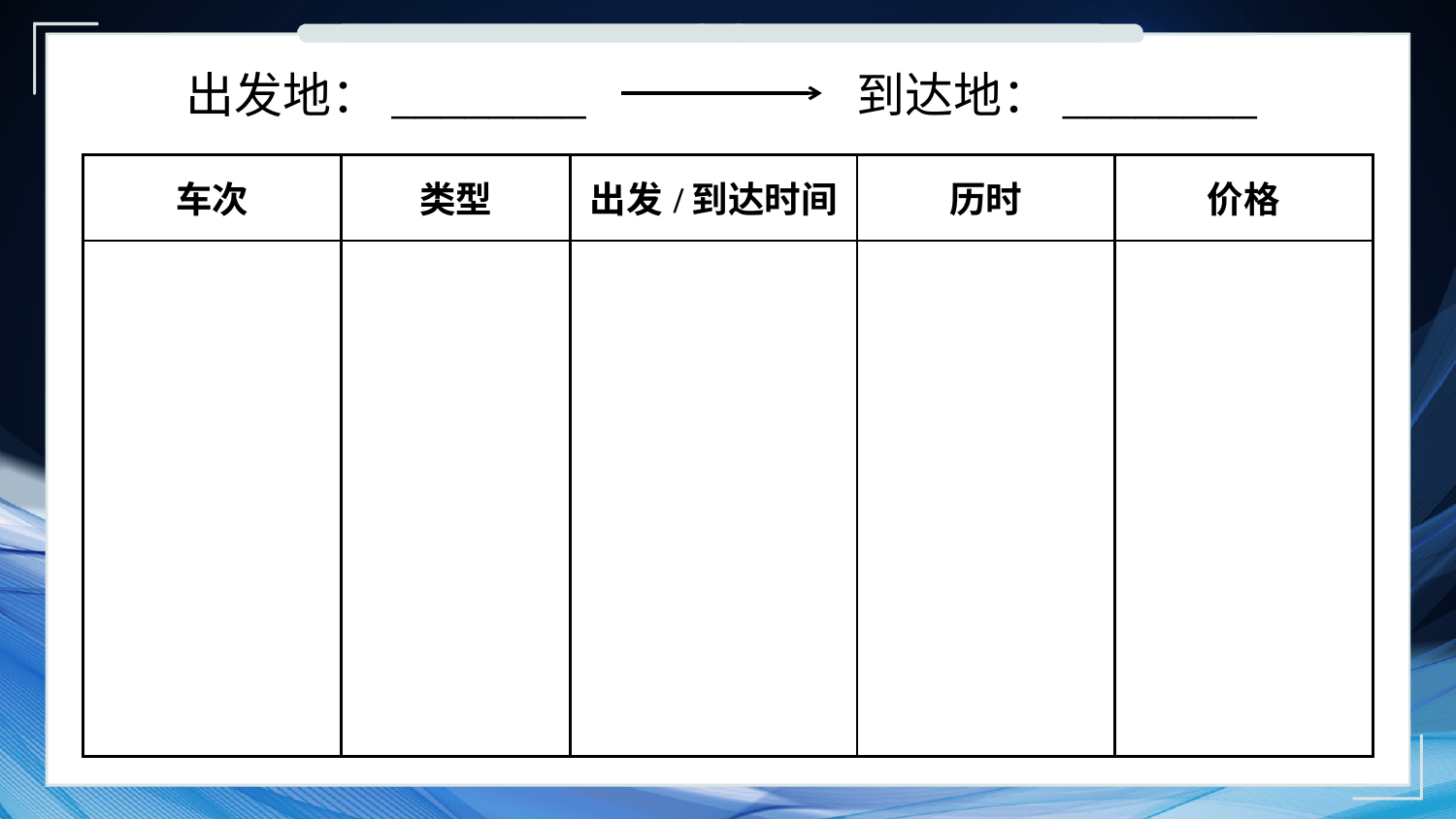

出发地：________
到达地：________
| 车次 | 类型 | 出发/到达时间 | 历时 | 价格 |
| --- | --- | --- | --- | --- |
|  |  |  |  |  |